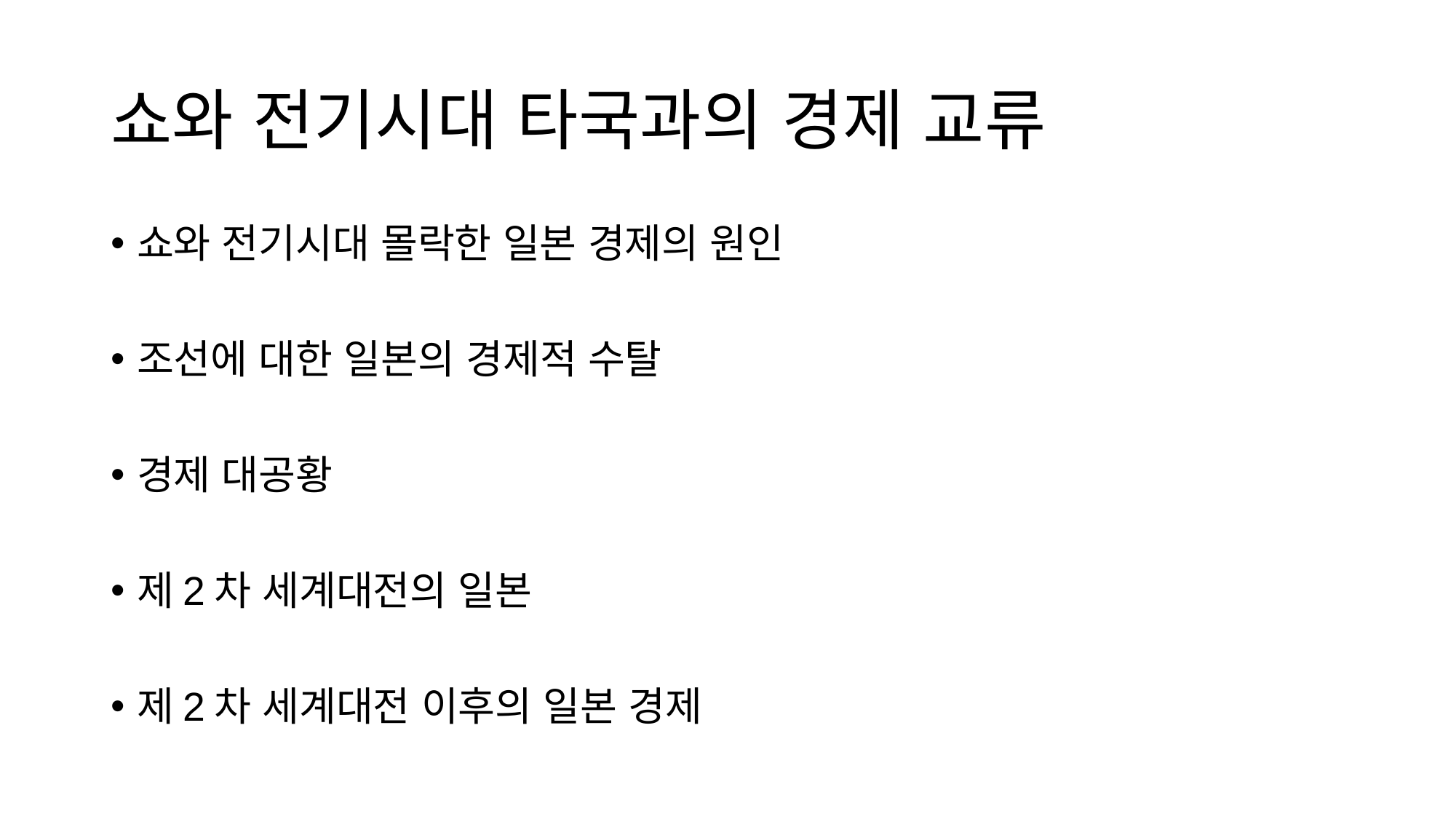

# 쇼와 전기시대 타국과의 경제 교류
쇼와 전기시대 몰락한 일본 경제의 원인

조선에 대한 일본의 경제적 수탈

경제 대공황

제2차 세계대전의 일본

제2차 세계대전 이후의 일본 경제